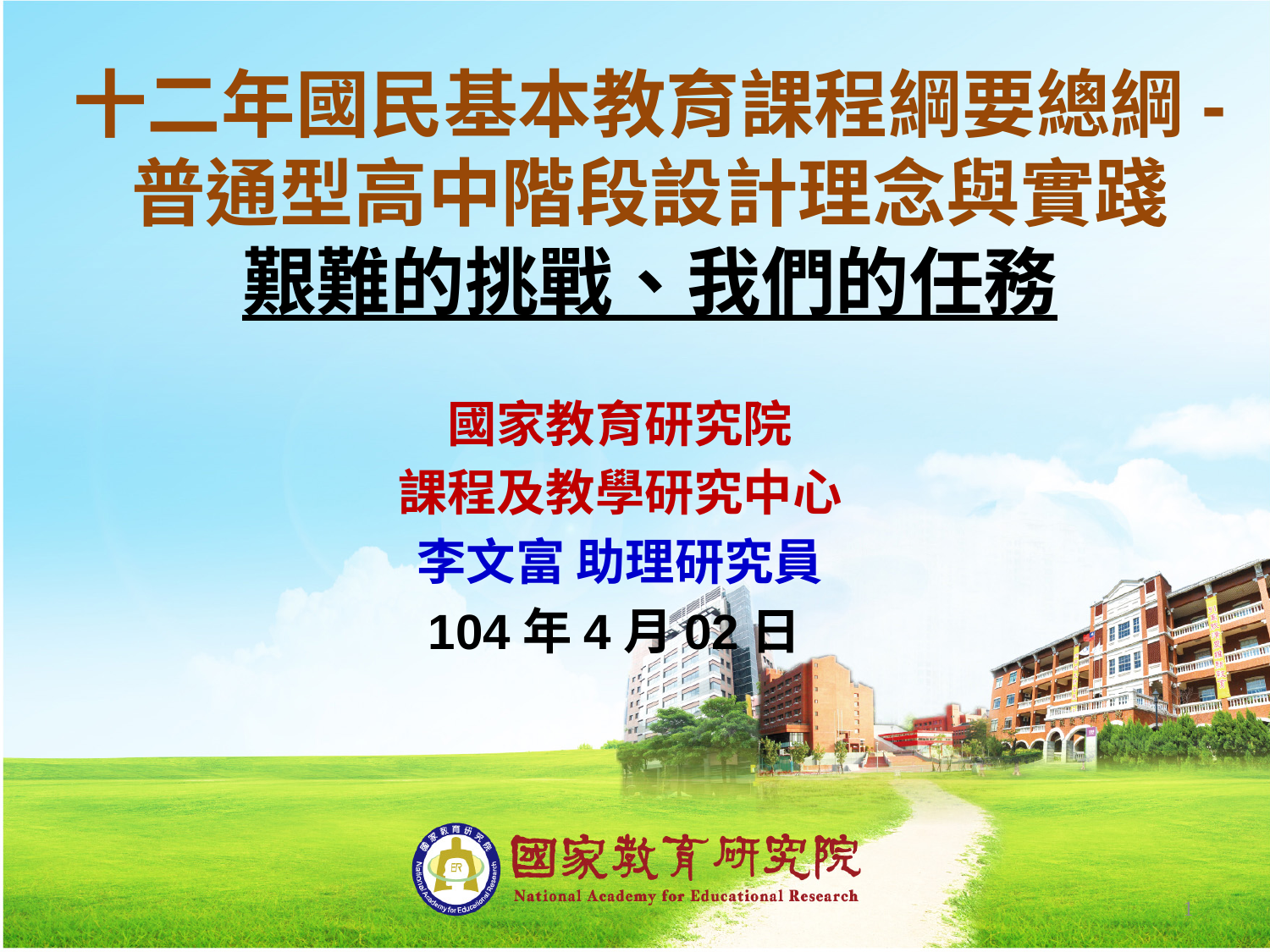

# 十二年國民基本教育課程綱要總綱- 普通型高中階段設計理念與實踐 艱難的挑戰、我們的任務
國家教育研究院
課程及教學研究中心
李文富 助理研究員
104年4月02日

1